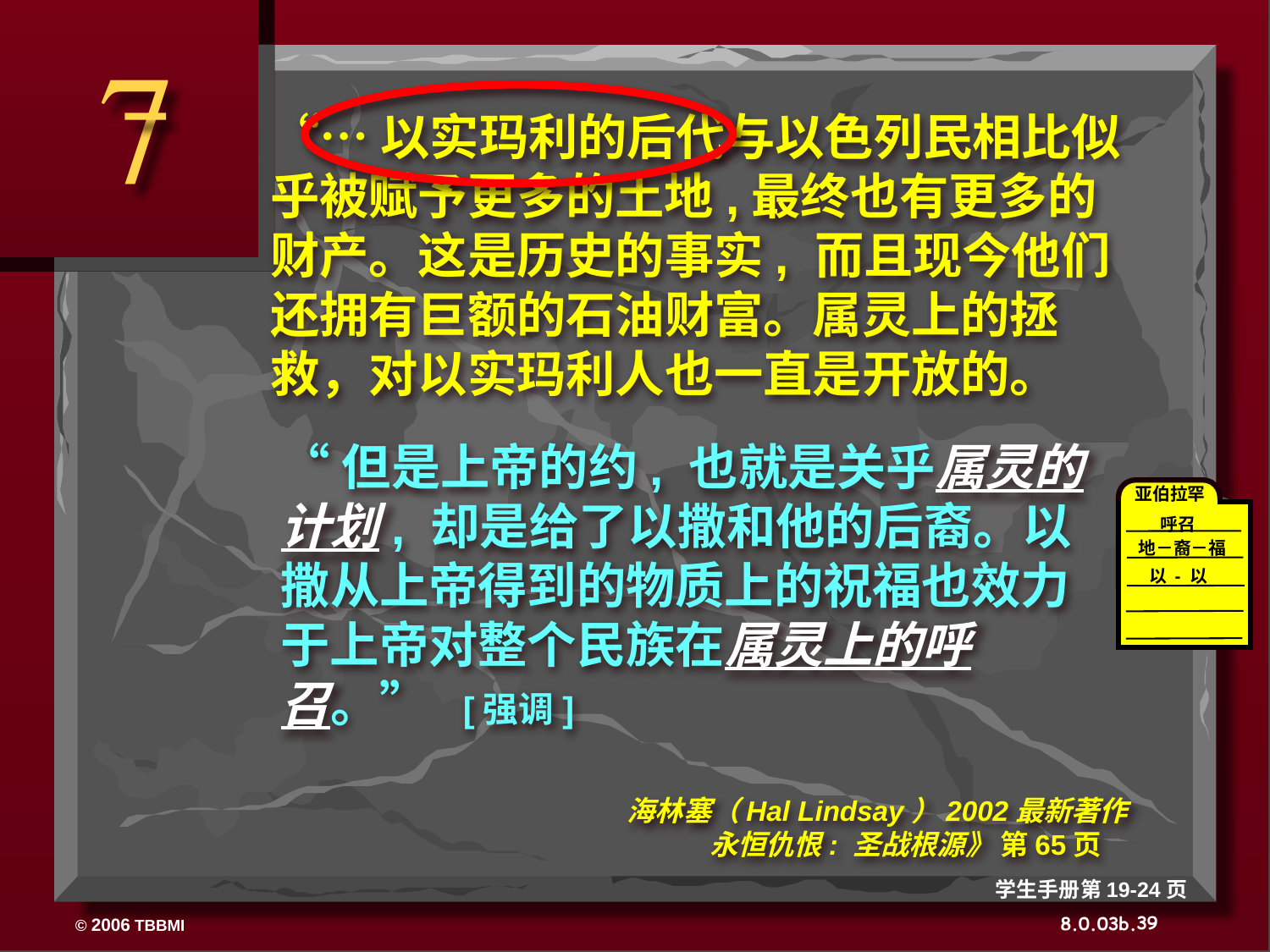

7

“…以实玛利的后代与以色列民相比似乎被赋予更多的土地,最终也有更多的财产。这是历史的事实, 而且现今他们还拥有巨额的石油财富。属灵上的拯救，对以实玛利人也一直是开放的。
“但是上帝的约, 也就是关乎属灵的计划, 却是给了以撒和他的后裔。以撒从上帝得到的物质上的祝福也效力于上帝对整个民族在属灵上的呼召。”  [强调]
亚伯拉罕

呼召
  地－裔－福

以 - 以

海林塞（Hal Lindsay）2002最新著作                永恒仇恨: 圣战根源》 第65页
学生手册第19-24页
39